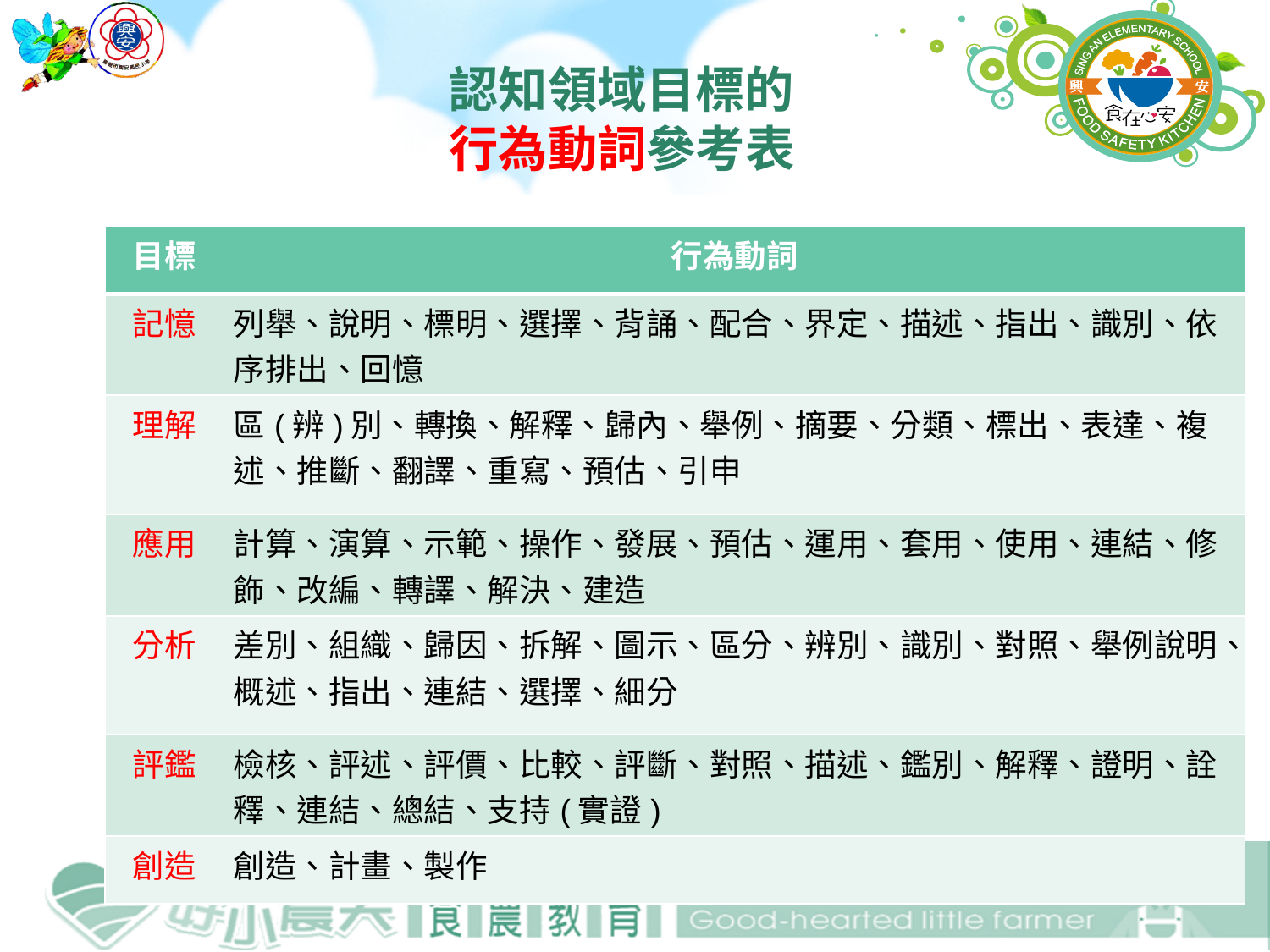

# 認知領域目標的 行為動詞參考表
| 目標 | 行為動詞 |
| --- | --- |
| 記憶 | 列舉、說明、標明、選擇、背誦、配合、界定、描述、指出、識別、依序排出、回憶 |
| 理解 | 區(辨)別、轉換、解釋、歸內、舉例、摘要、分類、標出、表達、複述、推斷、翻譯、重寫、預估、引申 |
| 應用 | 計算、演算、示範、操作、發展、預估、運用、套用、使用、連結、修飾、改編、轉譯、解決、建造 |
| 分析 | 差別、組織、歸因、拆解、圖示、區分、辨別、識別、對照、舉例說明、概述、指出、連結、選擇、細分 |
| 評鑑 | 檢核、評述、評價、比較、評斷、對照、描述、鑑別、解釋、證明、詮釋、連結、總結、支持(實證) |
| 創造 | 創造、計畫、製作 |